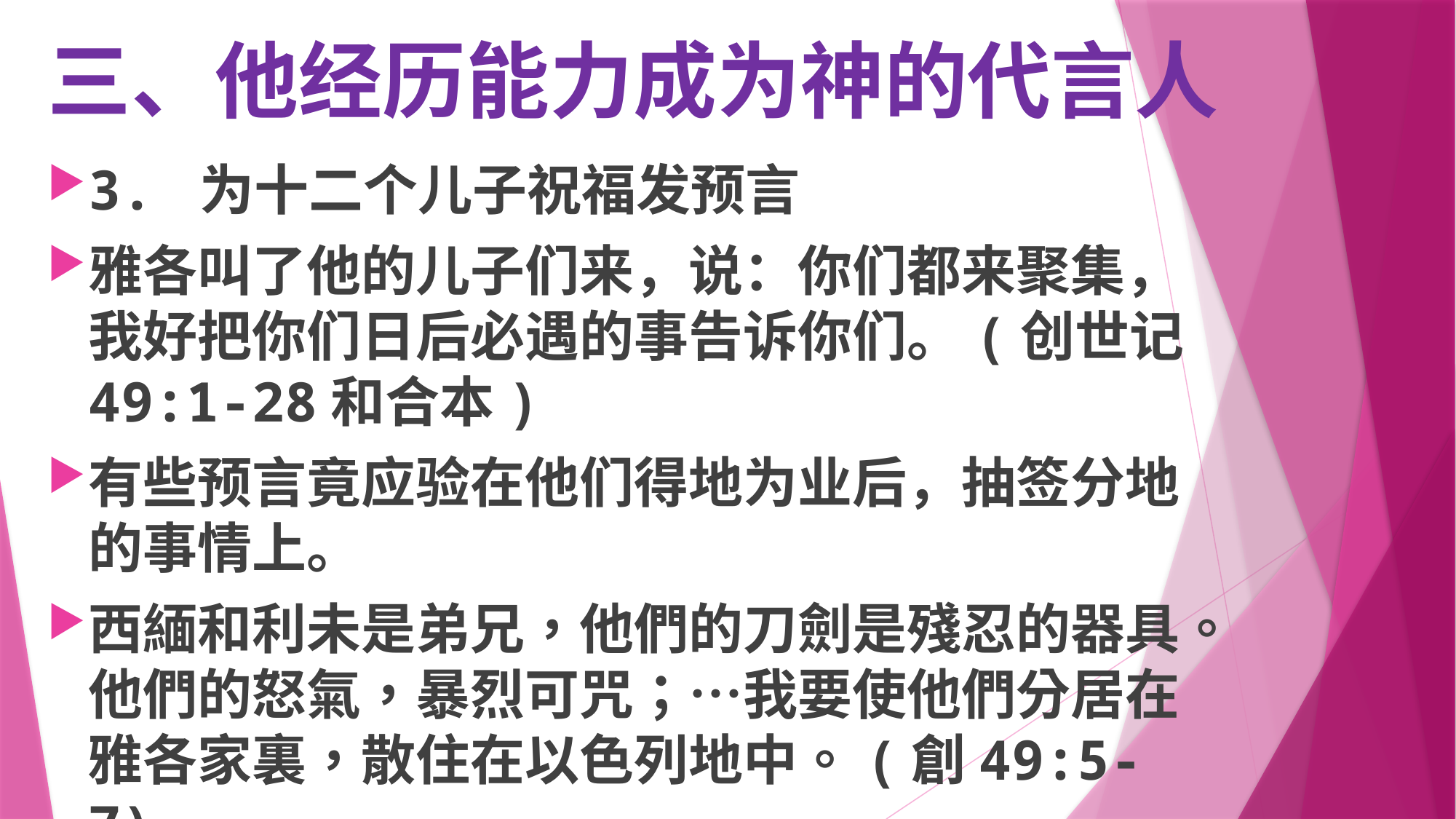

# 三、他经历能力成为神的代言人
3. 为十二个儿子祝福发预言
雅各叫了他的儿子们来，说：你们都来聚集，我好把你们日后必遇的事告诉你们。(创世记 49:1-28和合本)
有些预言竟应验在他们得地为业后，抽签分地的事情上。
西緬和利未是弟兄，他們的刀劍是殘忍的器具。他們的怒氣，暴烈可咒；…我要使他們分居在雅各家裏，散住在以色列地中。(創49:5-7)